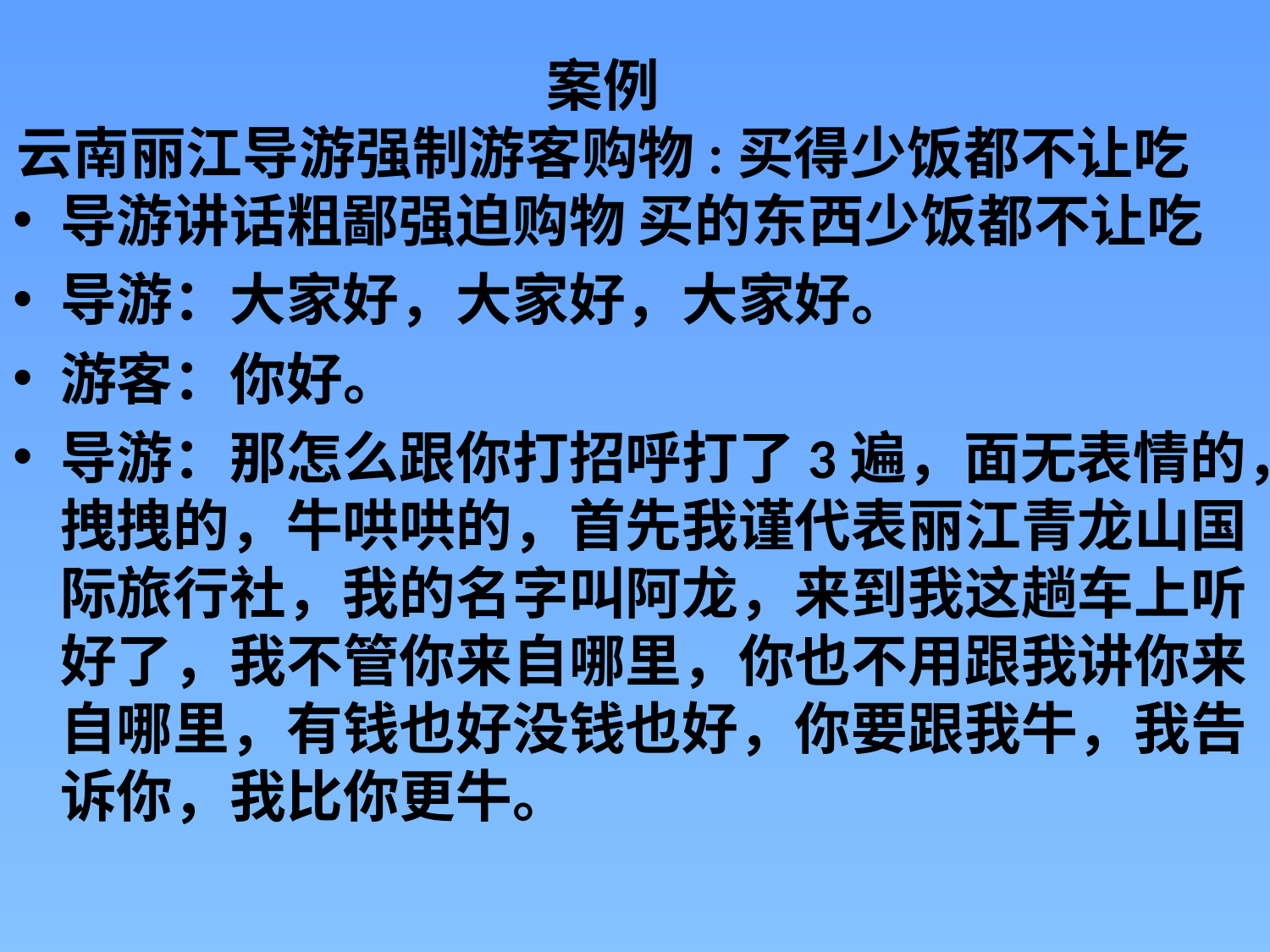

# 案例 云南丽江导游强制游客购物:买得少饭都不让吃
导游讲话粗鄙强迫购物 买的东西少饭都不让吃
导游：大家好，大家好，大家好。
游客：你好。
导游：那怎么跟你打招呼打了3遍，面无表情的，拽拽的，牛哄哄的，首先我谨代表丽江青龙山国际旅行社，我的名字叫阿龙，来到我这趟车上听好了，我不管你来自哪里，你也不用跟我讲你来自哪里，有钱也好没钱也好，你要跟我牛，我告诉你，我比你更牛。